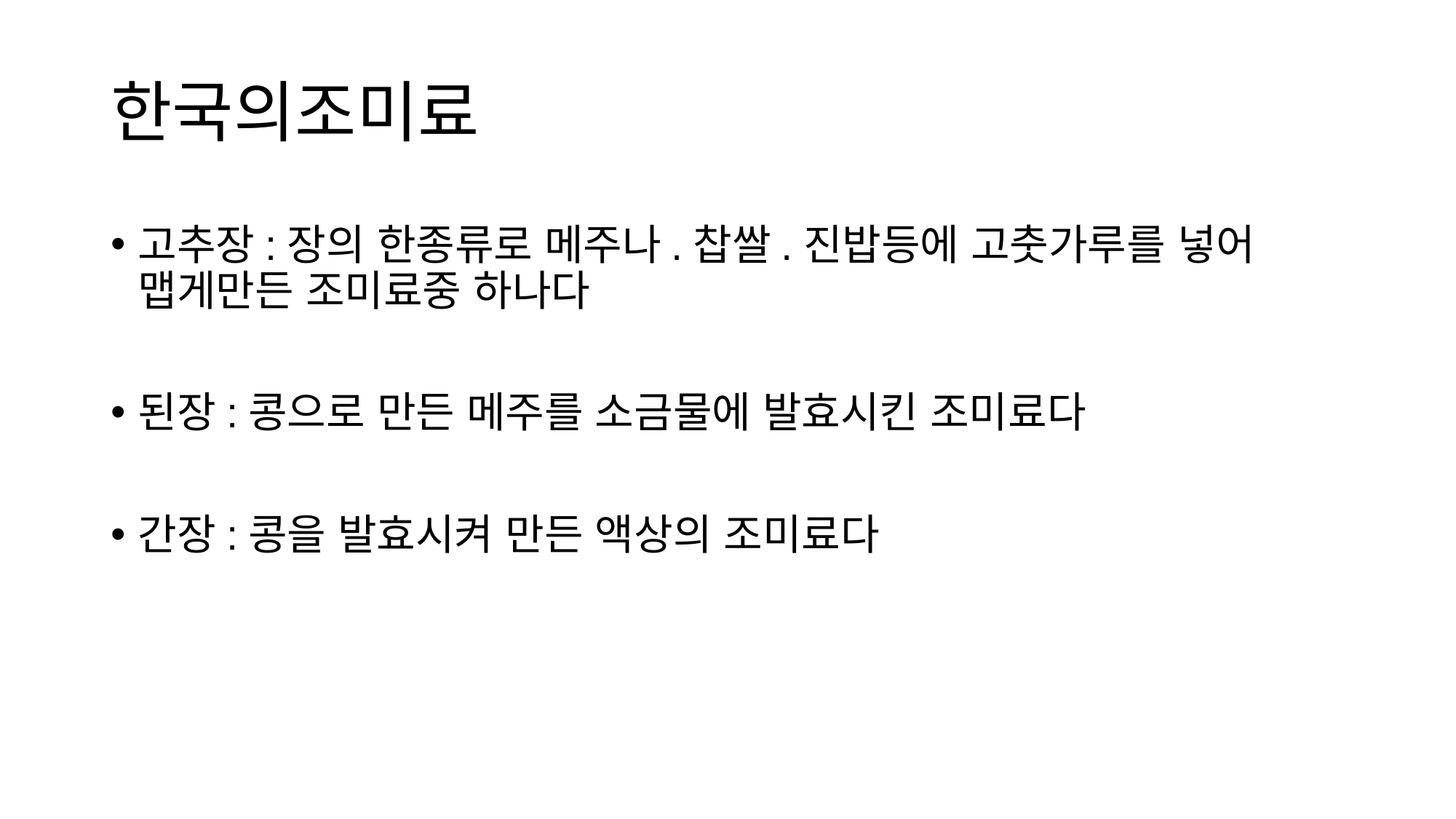

# 한국의조미료
고추장:장의 한종류로 메주나.찹쌀.진밥등에 고춧가루를 넣어 맵게만든 조미료중 하나다

된장:콩으로 만든 메주를 소금물에 발효시킨 조미료다

간장:콩을 발효시켜 만든 액상의 조미료다